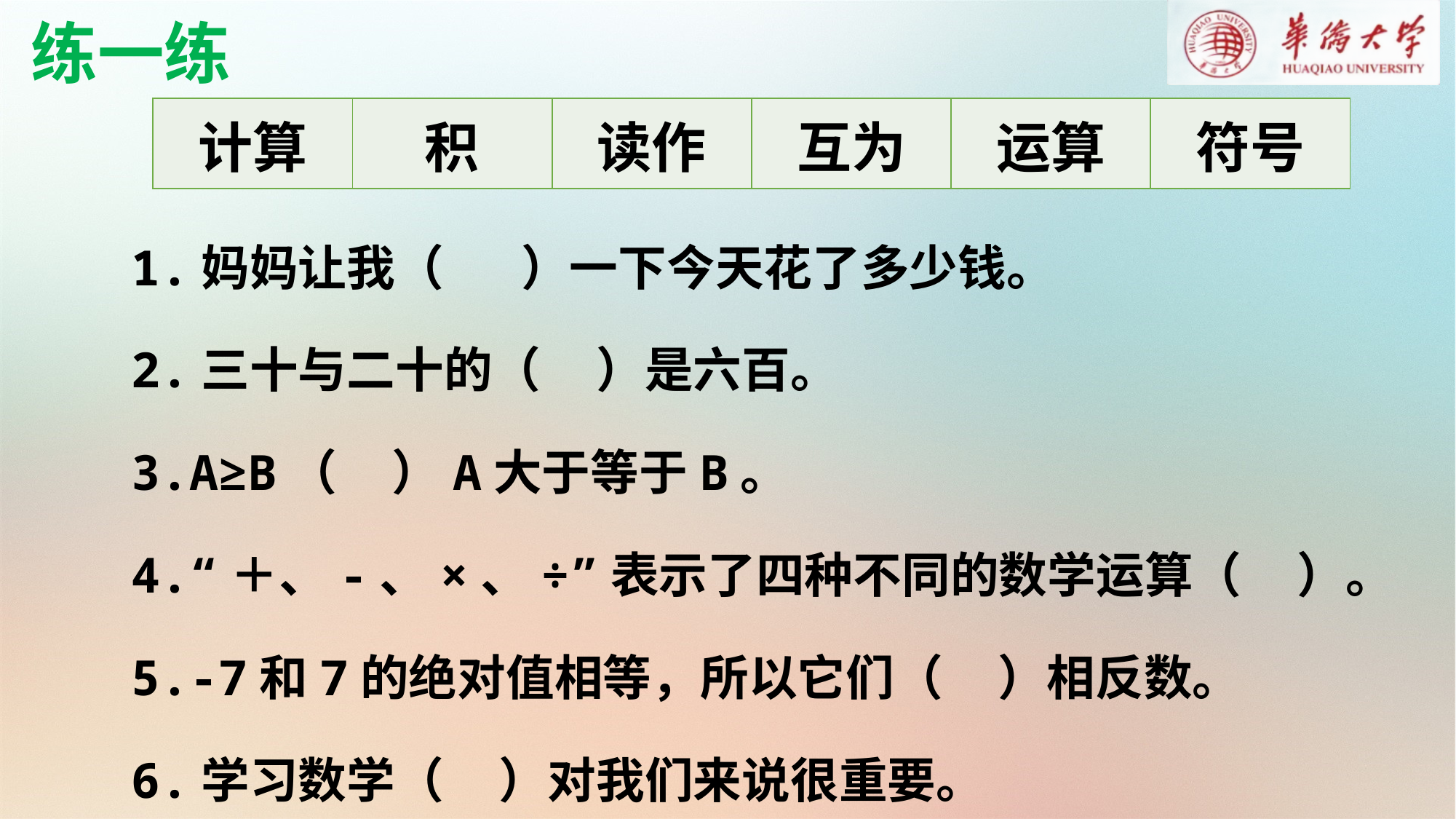

练一练
| 计算 | 积 | 读作 | 互为 | 运算 | 符号 |
| --- | --- | --- | --- | --- | --- |
1.妈妈让我（       ）一下今天花了多少钱。
2.三十与二十的（     ）是六百。
3.A≥B（     ）A大于等于B。
4.“＋、-、×、÷”表示了四种不同的数学运算（     ）。
5.-7和7的绝对值相等，所以它们（     ）相反数。
6.学习数学（     ）对我们来说很重要。